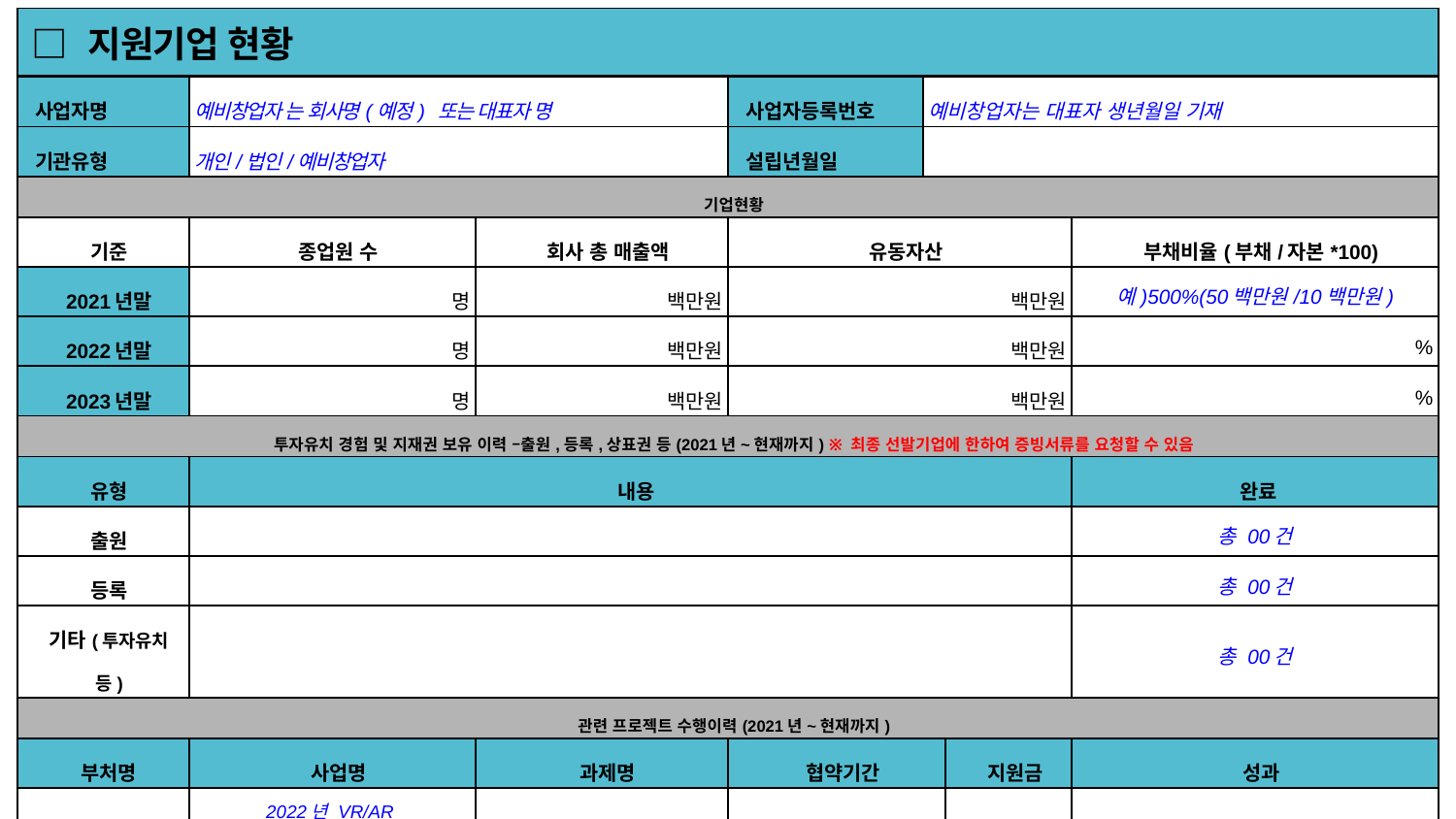

| □ 지원기업 현황 |
| --- |
| 사업자명 | 예비창업자 는 회사명(예정) 또는 대표자 명 |  | 사업자등록번호 | 예비창업자는 대표자 생년월일 기재 |  |  |
| --- | --- | --- | --- | --- | --- | --- |
| 기관유형 | 개인/법인/예비창업자 |  | 설립년월일 |  |  |  |
| 기업현황 |  |  |  |  |  |  |
| 기준 | 종업원 수 | 회사 총 매출액 | 유동자산 |  |  | 부채비율(부채/자본\*100) |
| 2021년말 | 명 | 백만원 | 백만원 |  |  | 예)500%(50백만원/10백만원) |
| 2022년말 | 명 | 백만원 | 백만원 |  |  | % |
| 2023년말 | 명 | 백만원 | 백만원 |  |  | % |
| 투자유치 경험 및 지재권 보유 이력 –출원,등록,상표권 등(2021년~현재까지) ※ 최종 선발기업에 한하여 증빙서류를 요청할 수 있음 |  |  |  |  |  |  |
| 유형 | 내용 |  |  |  |  | 완료 |
| 출원 |  |  |  |  |  | 총 00건 |
| 등록 |  |  |  |  |  | 총 00건 |
| 기타(투자유치 등) |  |  |  |  |  | 총 00건 |
| 관련 프로젝트 수행이력(2021년~현재까지) |  |  |  |  |  |  |
| 부처명 | 사업명 | 과제명 | 협약기간 |  | 지원금 | 성과 |
| 경기콘텐츠진흥원 | 2022년 VR/AR 선발기업 자금지원 | 00 | ~ |  | 00백만원 | 제작물의 정량적 지표 |
| 한국콘텐츠진흥원 | 00 |  |  |  |  |  |
| ※ 관련 프로젝트 대표실적 칸 추가 기재가능( 추가 슬라이드 1장 이내) |  |  |  |  |  |  |